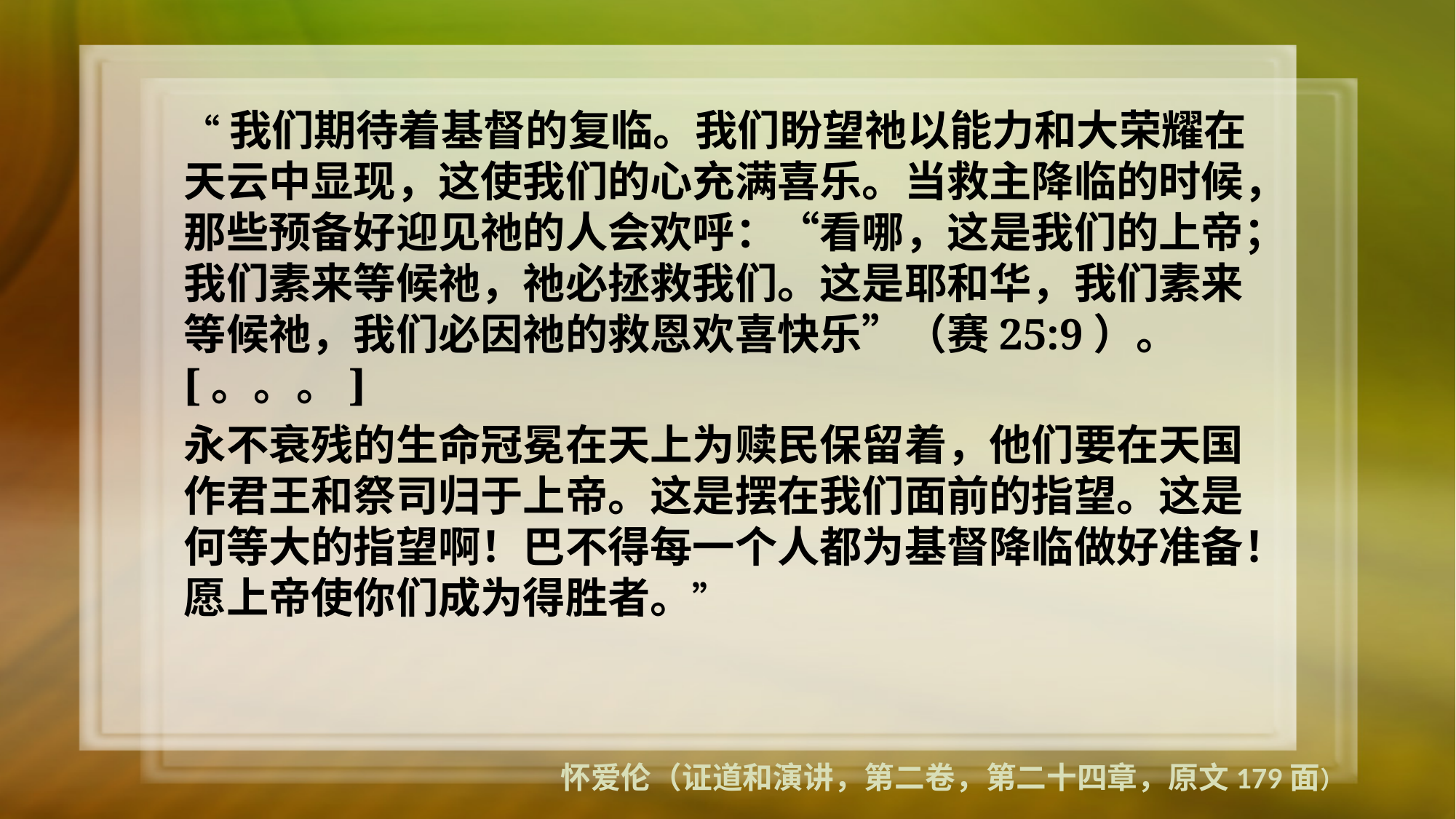

“我们期待着基督的复临。我们盼望祂以能力和大荣耀在天云中显现，这使我们的心充满喜乐。当救主降临的时候，那些预备好迎见祂的人会欢呼：“看哪，这是我们的上帝；我们素来等候祂，祂必拯救我们。这是耶和华，我们素来等候祂，我们必因祂的救恩欢喜快乐”（赛25:9）。 [。。。]
永不衰残的生命冠冕在天上为赎民保留着，他们要在天国作君王和祭司归于上帝。这是摆在我们面前的指望。这是何等大的指望啊！巴不得每一个人都为基督降临做好准备！愿上帝使你们成为得胜者。”
怀爱伦（证道和演讲，第二卷，第二十四章，原文179面）